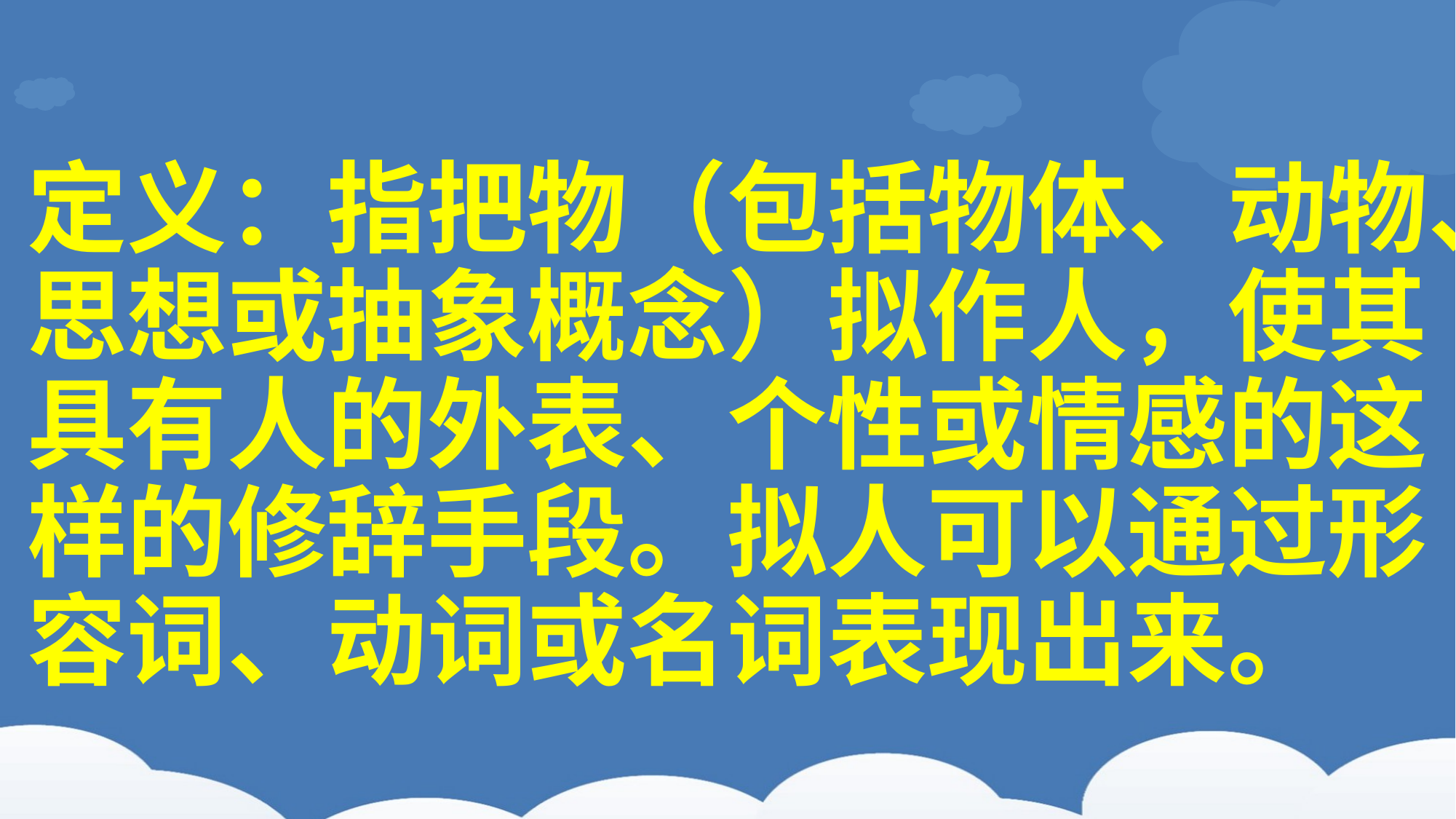

# 定义：指把物（包括物体、动物、思想或抽象概念）拟作人，使其具有人的外表、个性或情感的这样的修辞手段。拟人可以通过形容词、动词或名词表现出来。